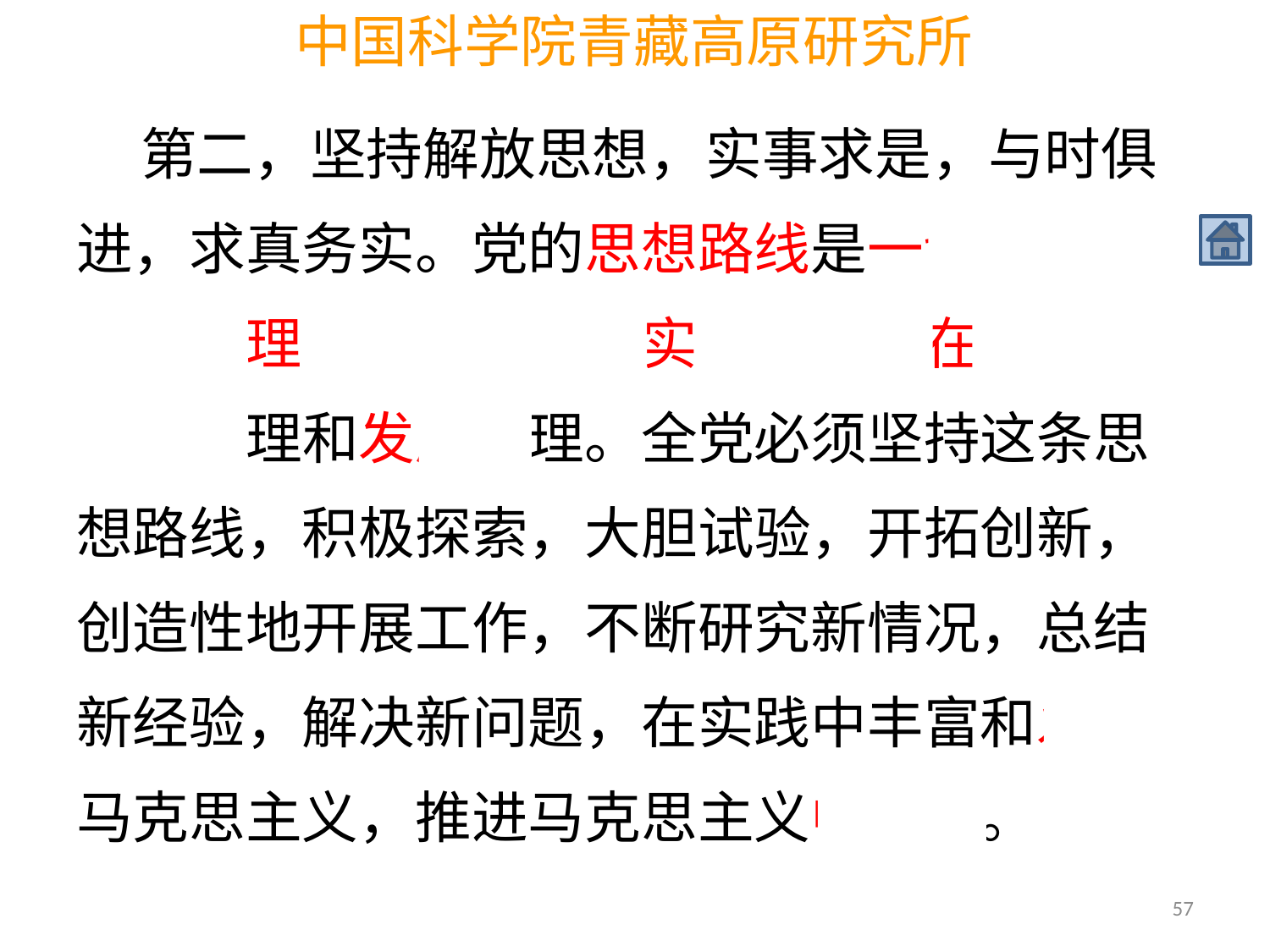

# 第二，坚持解放思想，实事求是，与时俱进，求真务实。党的思想路线是一切从实际出发，理论联系实际，实事求是，在实践中检验真理和发展真理。全党必须坚持这条思想路线，积极探索，大胆试验，开拓创新，创造性地开展工作，不断研究新情况，总结新经验，解决新问题，在实践中丰富和发展马克思主义，推进马克思主义中国化。

57